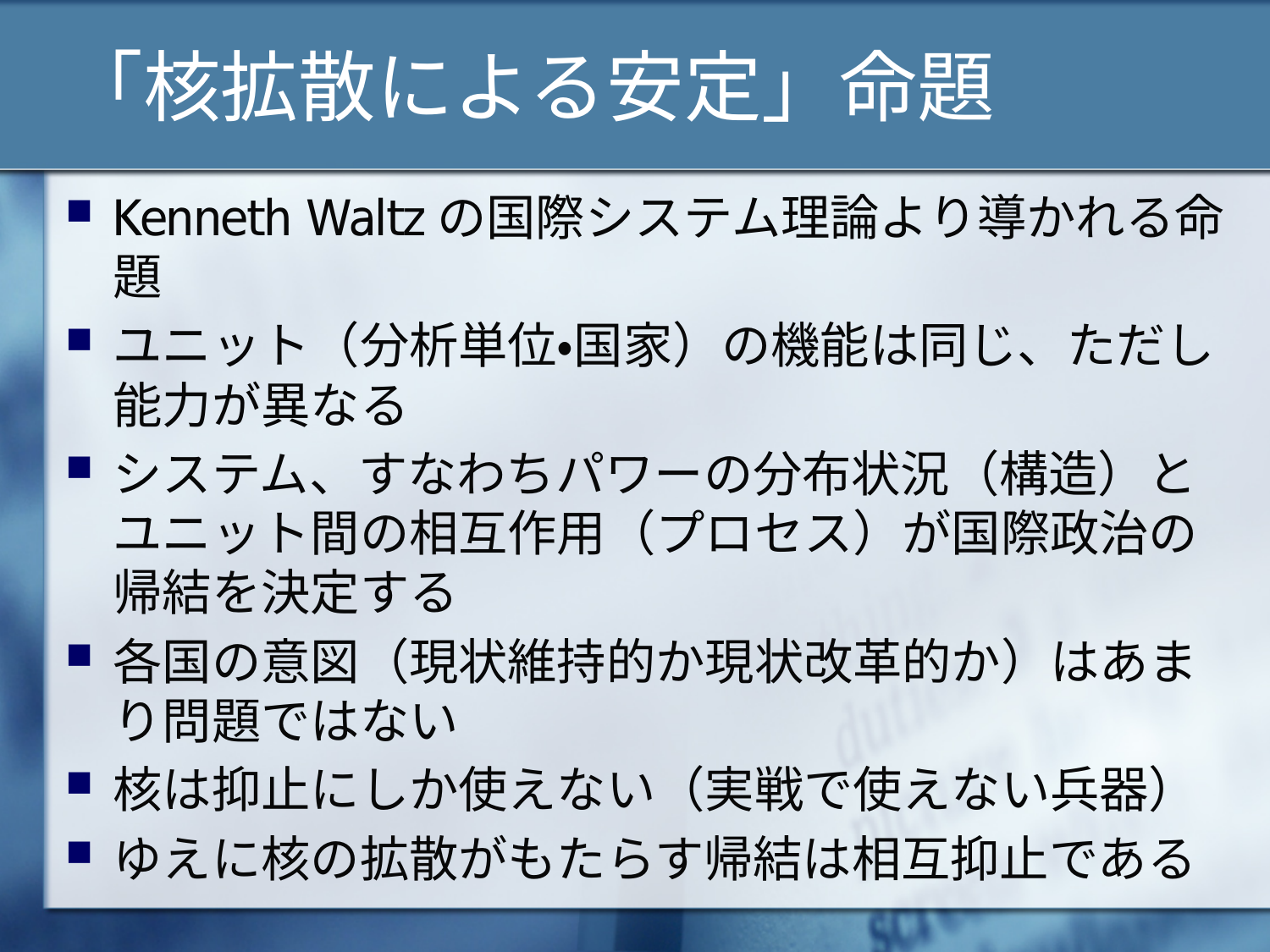

# 「核拡散による安定」命題
Kenneth Waltzの国際システム理論より導かれる命題
ユニット（分析単位・国家）の機能は同じ、ただし能力が異なる
システム、すなわちパワーの分布状況（構造）とユニット間の相互作用（プロセス）が国際政治の帰結を決定する
各国の意図（現状維持的か現状改革的か）はあまり問題ではない
核は抑止にしか使えない（実戦で使えない兵器）
ゆえに核の拡散がもたらす帰結は相互抑止である